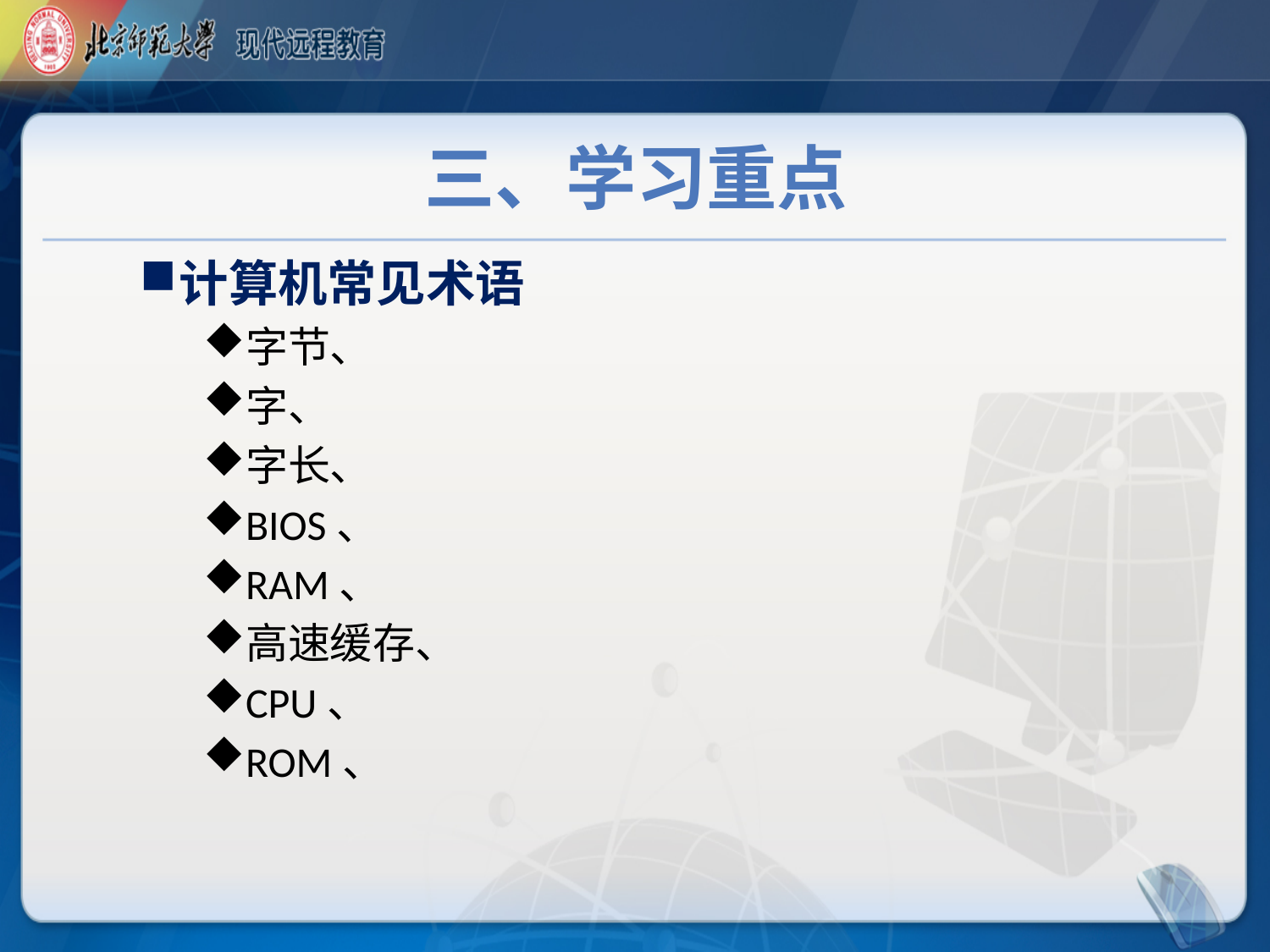

# 三、学习重点
计算机常见术语
字节、
字、
字长、
BIOS、
RAM、
高速缓存、
CPU、
ROM、